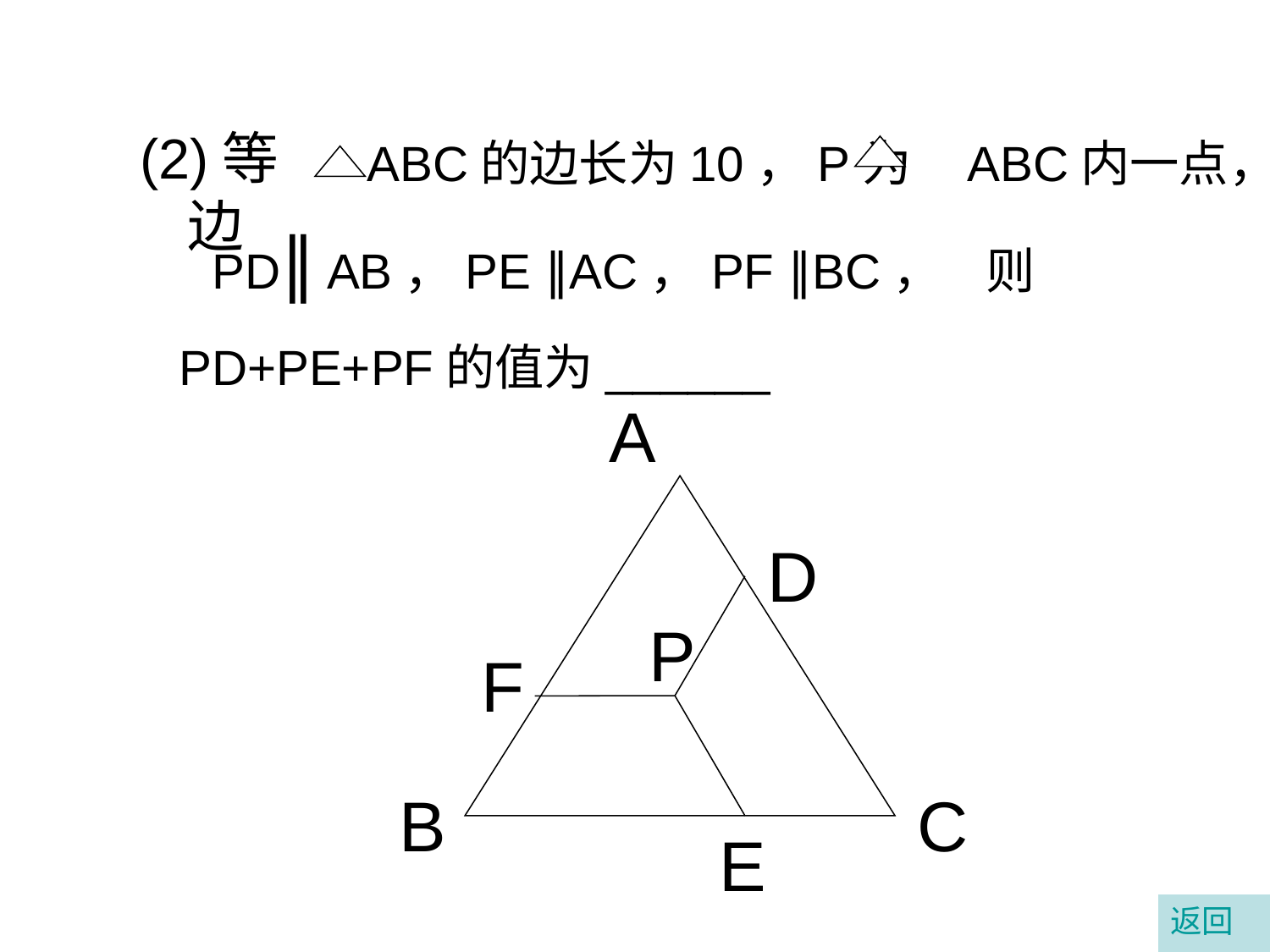

(2)等边
ABC的边长为10，P为    ABC内一点，

# PD∥ AB，PE ∥AC，PF ∥BC，    则
PD+PE+PF的值为______
A

D

P
F

B
C
E
17
返回